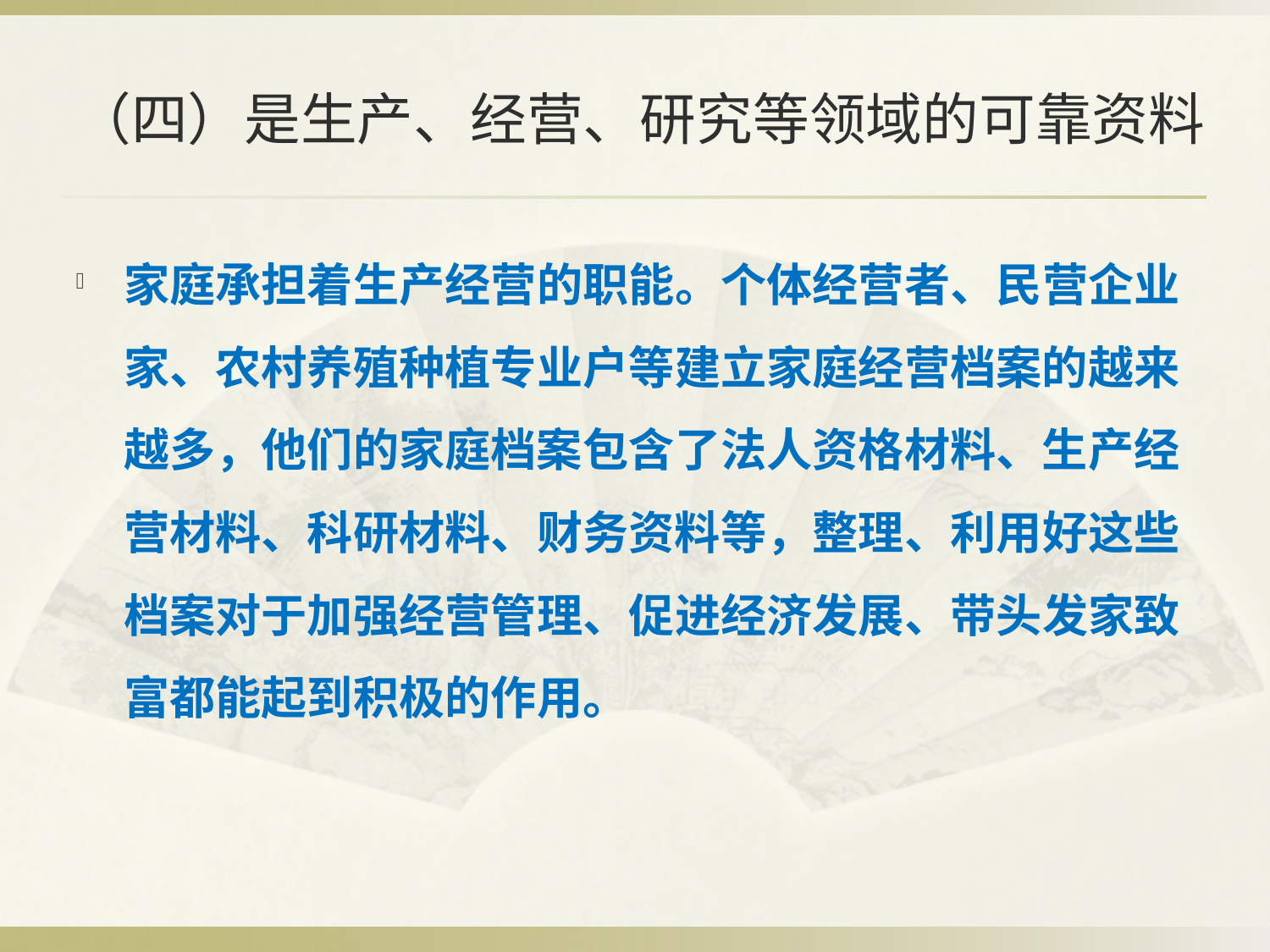

# （四）是生产、经营、研究等领域的可靠资料
家庭承担着生产经营的职能。个体经营者、民营企业家、农村养殖种植专业户等建立家庭经营档案的越来越多，他们的家庭档案包含了法人资格材料、生产经营材料、科研材料、财务资料等，整理、利用好这些档案对于加强经营管理、促进经济发展、带头发家致富都能起到积极的作用。

49